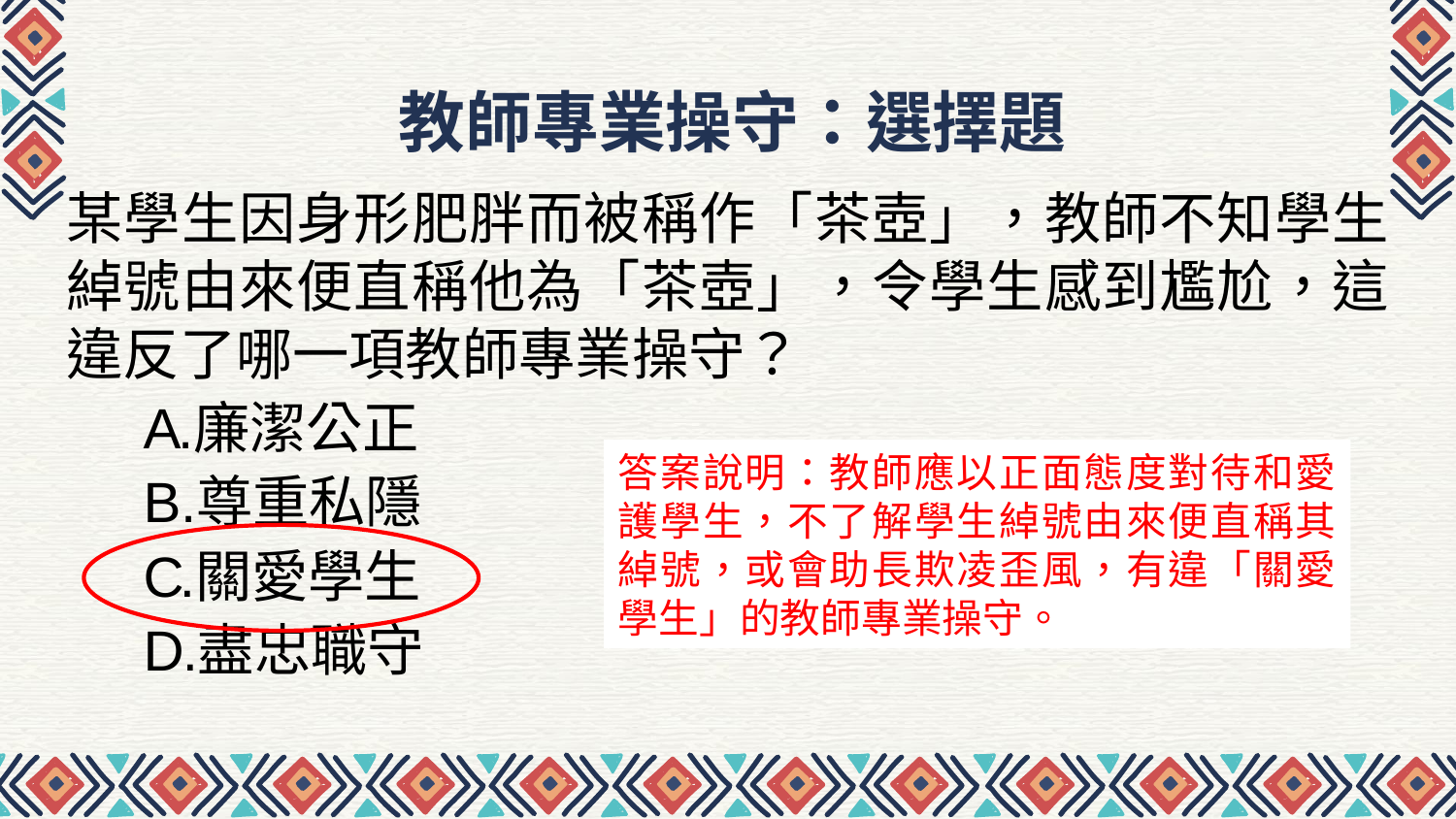

# 教師專業操守：選擇題
某學生因身形肥胖而被稱作「茶壺」，教師不知學生綽號由來便直稱他為「茶壺」，令學生感到尷尬，這違反了哪一項教師專業操守？
廉潔公正
尊重私隱
關愛學生
盡忠職守
答案說明：教師應以正面態度對待和愛護學生，不了解學生綽號由來便直稱其綽號，或會助長欺凌歪風，有違「關愛學生」的教師專業操守。